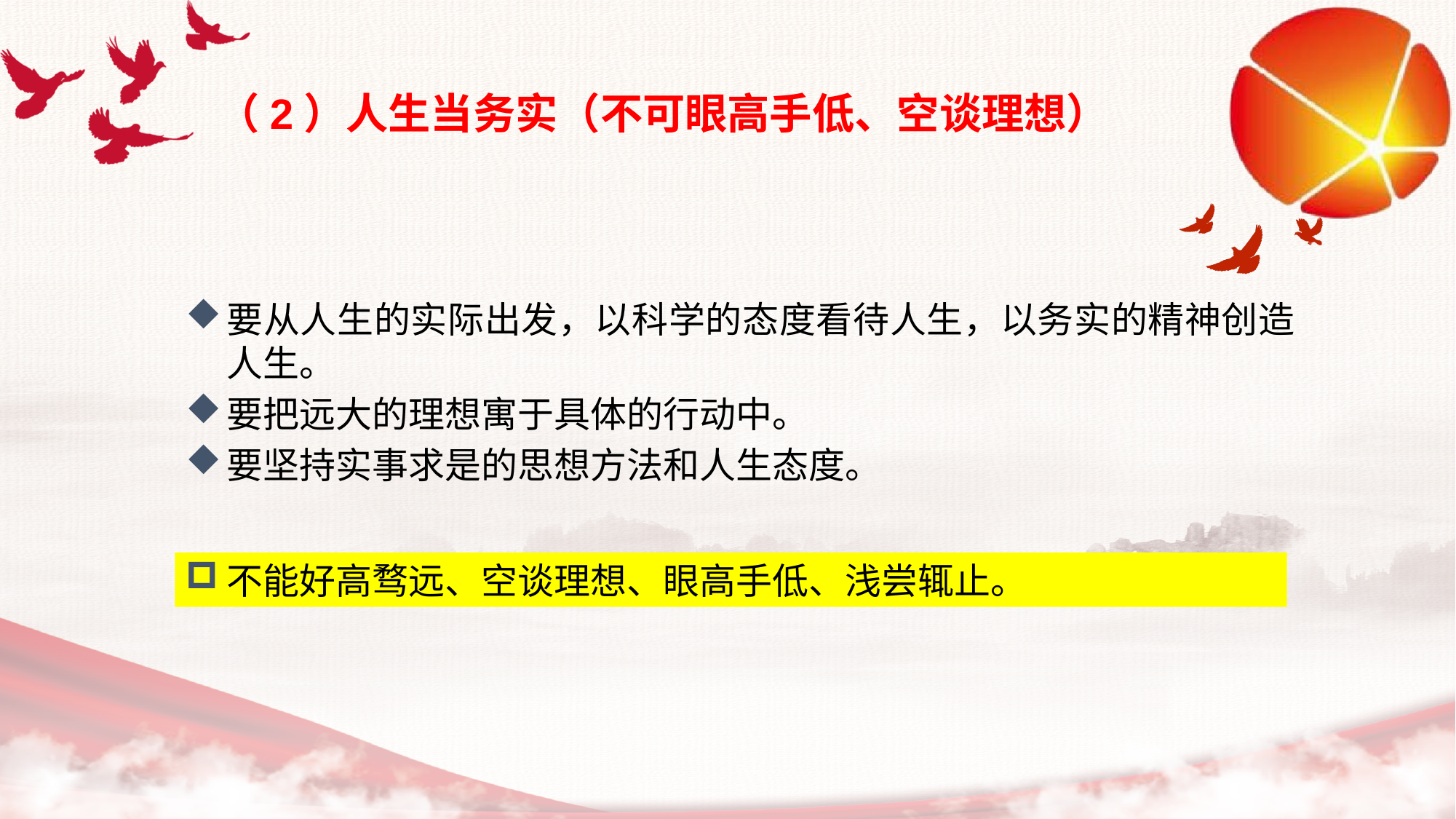

（2）人生当务实（不可眼高手低、空谈理想）
要从人生的实际出发，以科学的态度看待人生，以务实的精神创造人生。
要把远大的理想寓于具体的行动中。
要坚持实事求是的思想方法和人生态度。
不能好高骛远、空谈理想、眼高手低、浅尝辄止。